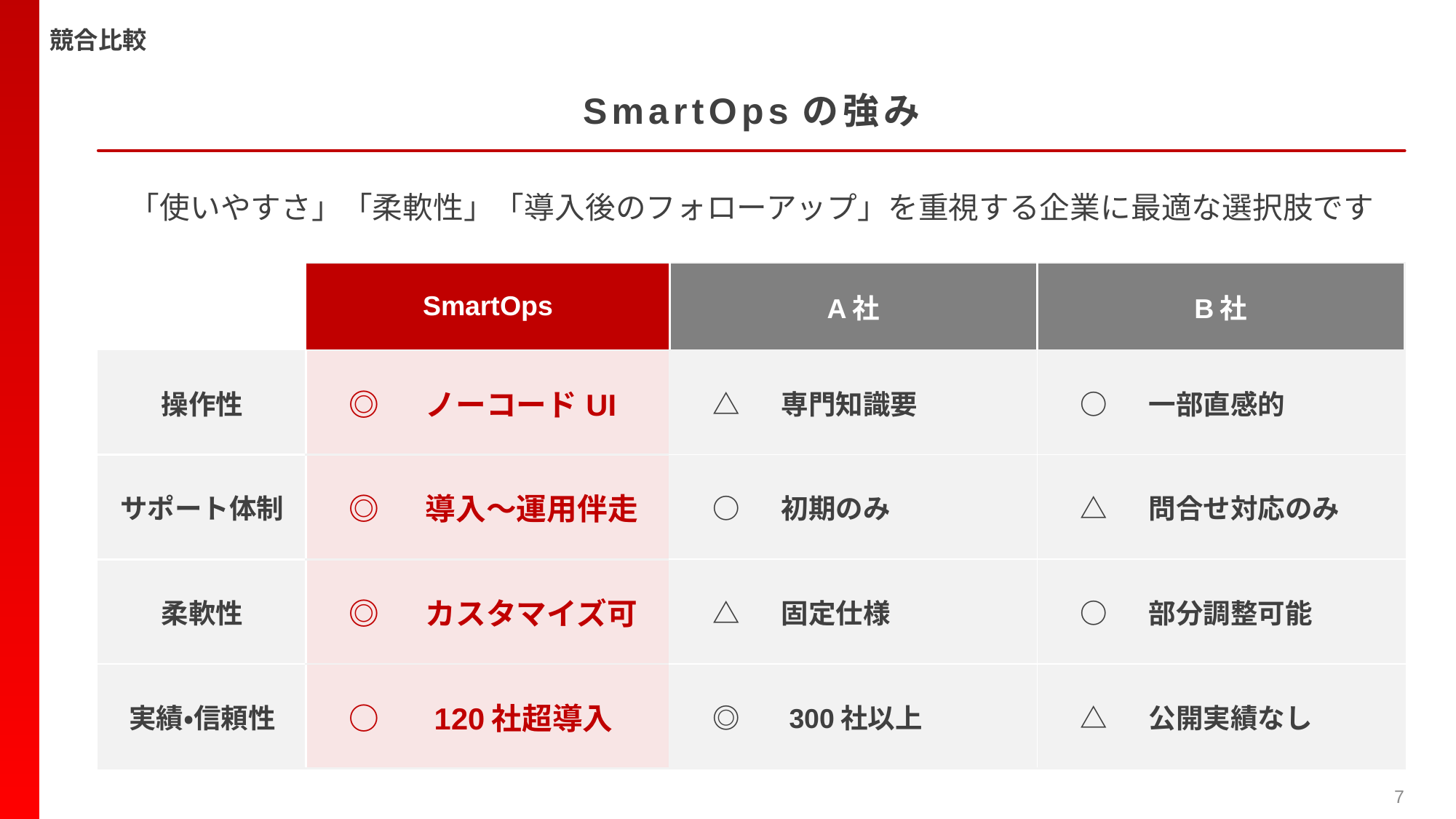

競合比較
SmartOpsの強み
「使いやすさ」「柔軟性」「導入後のフォローアップ」を重視する企業に最適な選択肢です
|  | SmartOps | A社 | B社 |
| --- | --- | --- | --- |
| 操作性 | ◎ 　ノーコードUI | △ 　専門知識要 | ○ 　一部直感的 |
| サポート体制 | ◎ 　導入〜運用伴走 | ○ 　初期のみ | △ 　問合せ対応のみ |
| 柔軟性 | ◎　 カスタマイズ可 | △ 　固定仕様 | ○ 　部分調整可能 |
| 実績・信頼性 | ○ 　120社超導入 | ◎ 　300社以上 | △ 　公開実績なし |
7